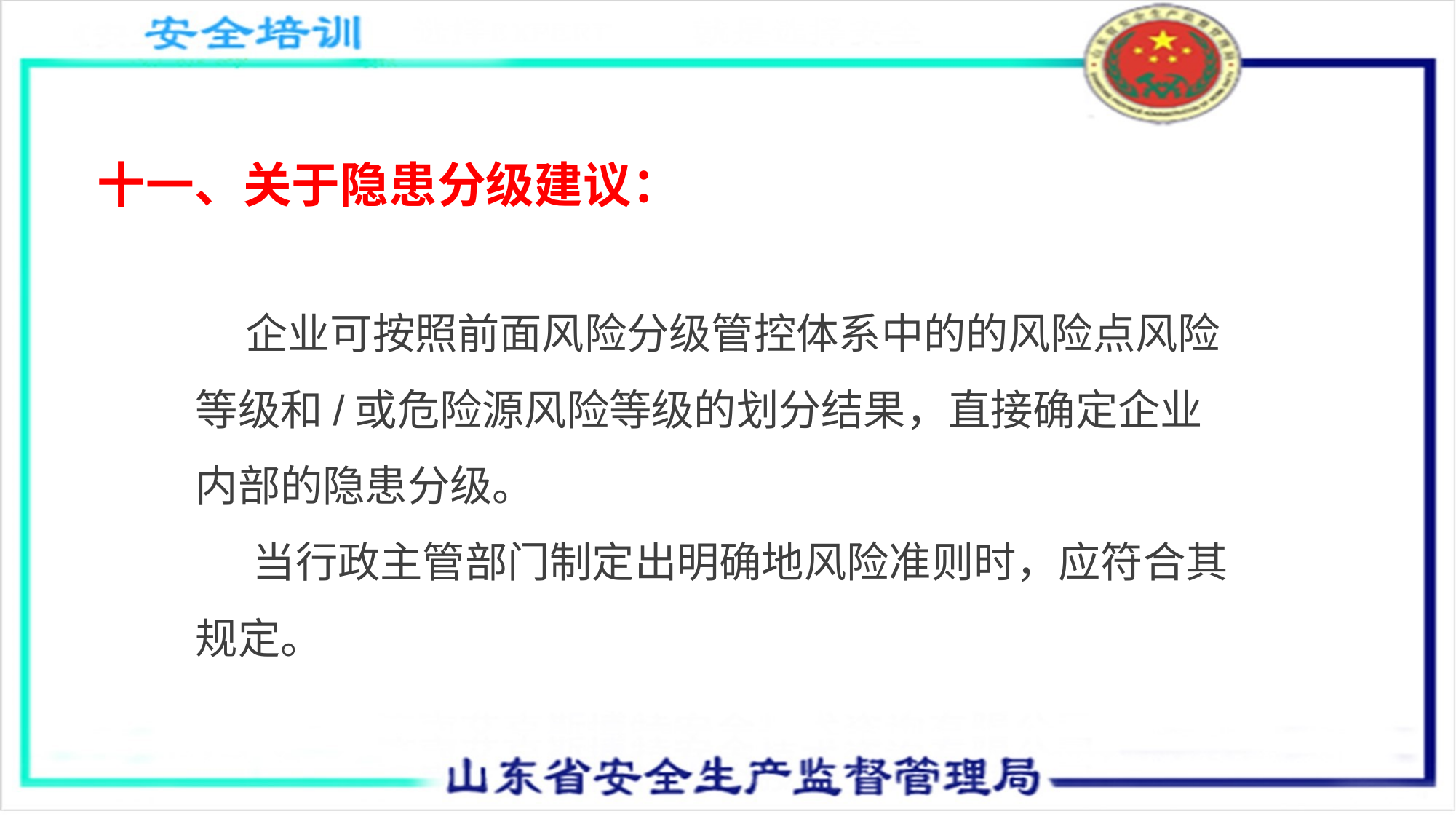

十一、关于隐患分级建议：
     企业可按照前面风险分级管控体系中的的风险点风险等级和/或危险源风险等级的划分结果，直接确定企业内部的隐患分级。
     当行政主管部门制定出明确地风险准则时，应符合其规定。